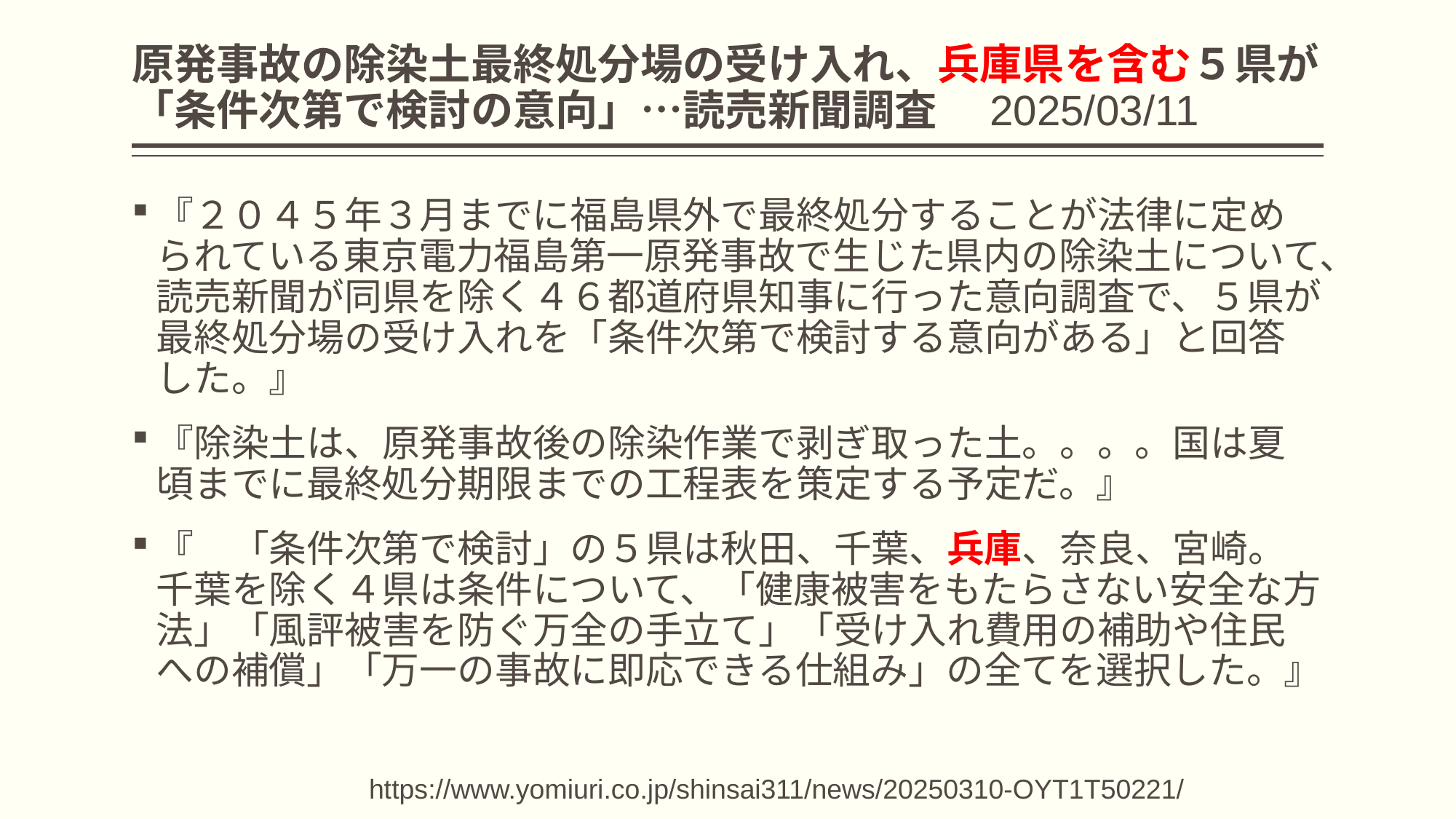

# 原発事故の除染土最終処分場の受け入れ、兵庫県を含む５県が「条件次第で検討の意向」…読売新聞調査　2025/03/11
『２０４５年３月までに福島県外で最終処分することが法律に定められている東京電力福島第一原発事故で生じた県内の除染土について、読売新聞が同県を除く４６都道府県知事に行った意向調査で、５県が最終処分場の受け入れを「条件次第で検討する意向がある」と回答した。』
『除染土は、原発事故後の除染作業で剥ぎ取った土。。。。国は夏頃までに最終処分期限までの工程表を策定する予定だ。』
『　「条件次第で検討」の５県は秋田、千葉、兵庫、奈良、宮崎。千葉を除く４県は条件について、「健康被害をもたらさない安全な方法」「風評被害を防ぐ万全の手立て」「受け入れ費用の補助や住民への補償」「万一の事故に即応できる仕組み」の全てを選択した。』

https://www.yomiuri.co.jp/shinsai311/news/20250310-OYT1T50221/